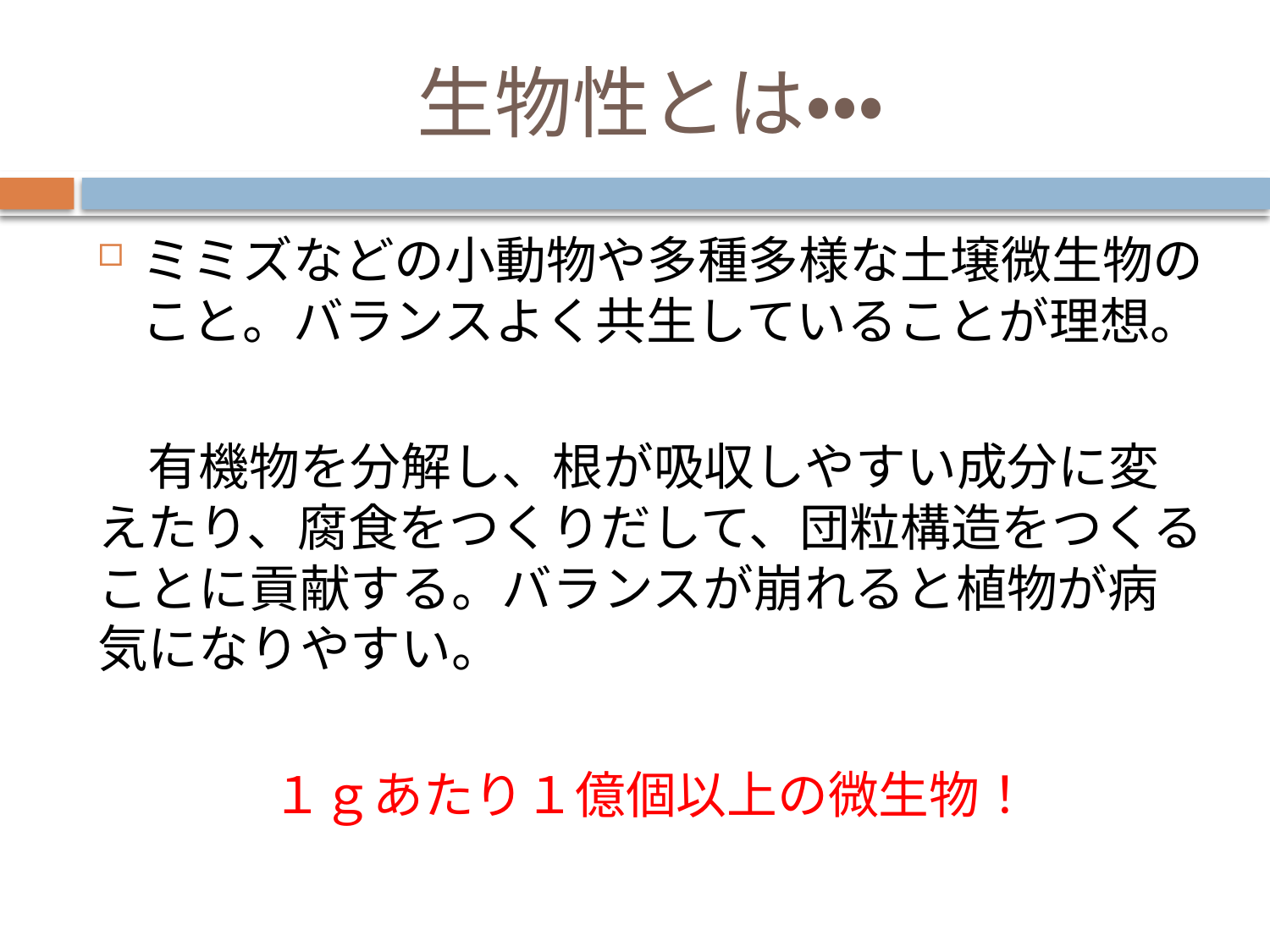

# 生物性とは・・・
ミミズなどの小動物や多種多様な土壌微生物のこと。バランスよく共生していることが理想。

　有機物を分解し、根が吸収しやすい成分に変えたり、腐食をつくりだして、団粒構造をつくることに貢献する。バランスが崩れると植物が病気になりやすい。

１ｇあたり１億個以上の微生物！